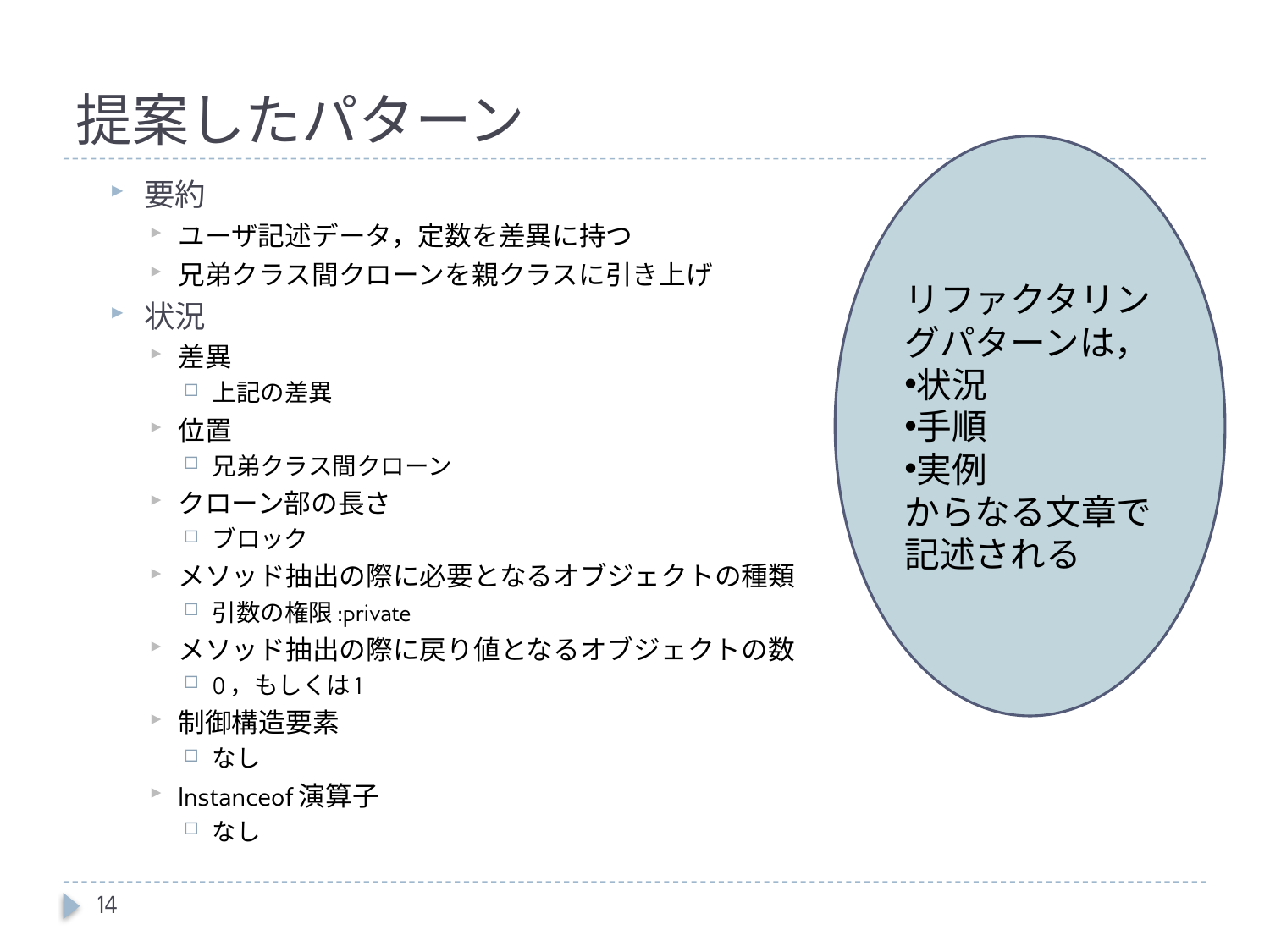

# 提案したパターン
リファクタリングパターンは，
状況
手順
実例
からなる文章で記述される
要約
ユーザ記述データ，定数を差異に持つ
兄弟クラス間クローンを親クラスに引き上げ
状況
差異
上記の差異
位置
兄弟クラス間クローン
クローン部の長さ
ブロック
メソッド抽出の際に必要となるオブジェクトの種類
引数の権限:private
メソッド抽出の際に戻り値となるオブジェクトの数
0，もしくは1
制御構造要素
なし
Instanceof演算子
なし

14